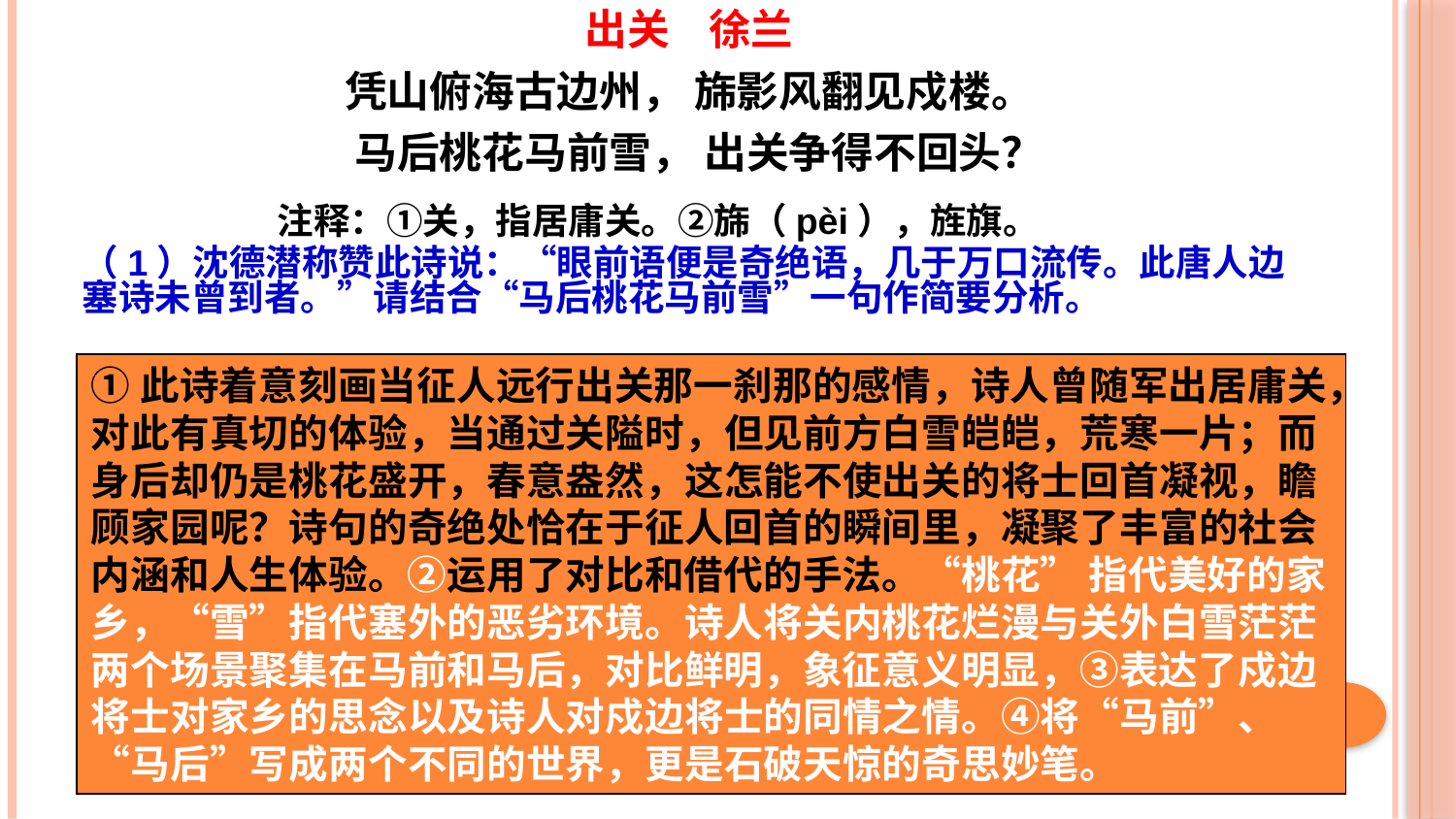

出关    徐兰
凭山俯海古边州， 旆影风翻见戍楼。
 马后桃花马前雪， 出关争得不回头？

（1）沈德潜称赞此诗说：“眼前语便是奇绝语，几于万口流传。此唐人边塞诗未曾到者。”请结合“马后桃花马前雪”一句作简要分析。
注释：①关，指居庸关。②旆（pèi），旌旗。
①此诗着意刻画当征人远行出关那一刹那的感情，诗人曾随军出居庸关，对此有真切的体验，当通过关隘时，但见前方白雪皑皑，荒寒一片；而身后却仍是桃花盛开，春意盎然，这怎能不使出关的将士回首凝视，瞻顾家园呢？诗句的奇绝处恰在于征人回首的瞬间里，凝聚了丰富的社会内涵和人生体验。②运用了对比和借代的手法。“桃花” 指代美好的家乡，“雪”指代塞外的恶劣环境。诗人将关内桃花烂漫与关外白雪茫茫两个场景聚集在马前和马后，对比鲜明，象征意义明显，③表达了戍边将士对家乡的思念以及诗人对戍边将士的同情之情。④将“马前”、“马后”写成两个不同的世界，更是石破天惊的奇思妙笔。